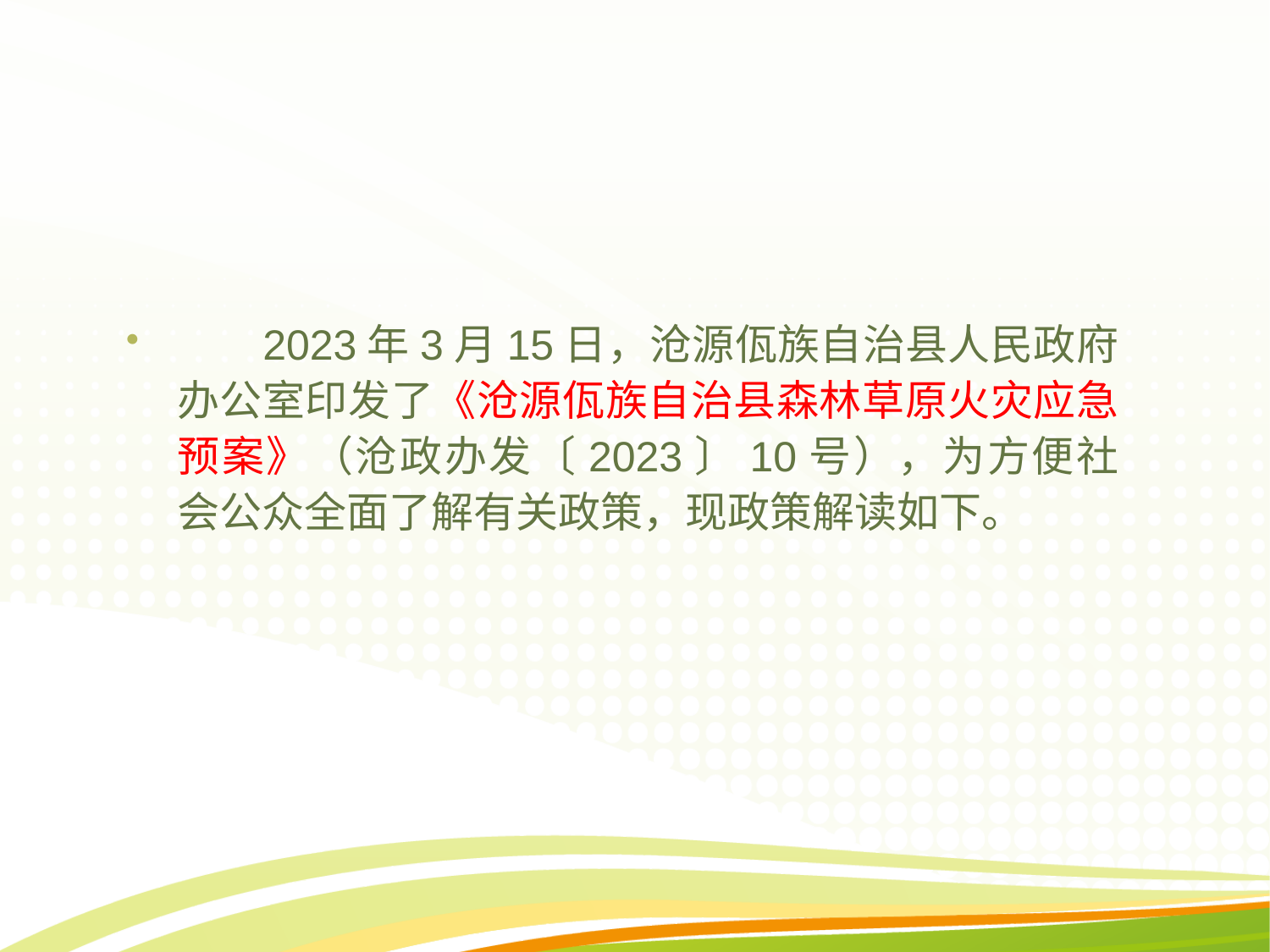

#
       2023年3月15日，沧源佤族自治县人民政府办公室印发了《沧源佤族自治县森林草原火灾应急预案》（沧政办发〔2023〕10号），为方便社会公众全面了解有关政策，现政策解读如下。